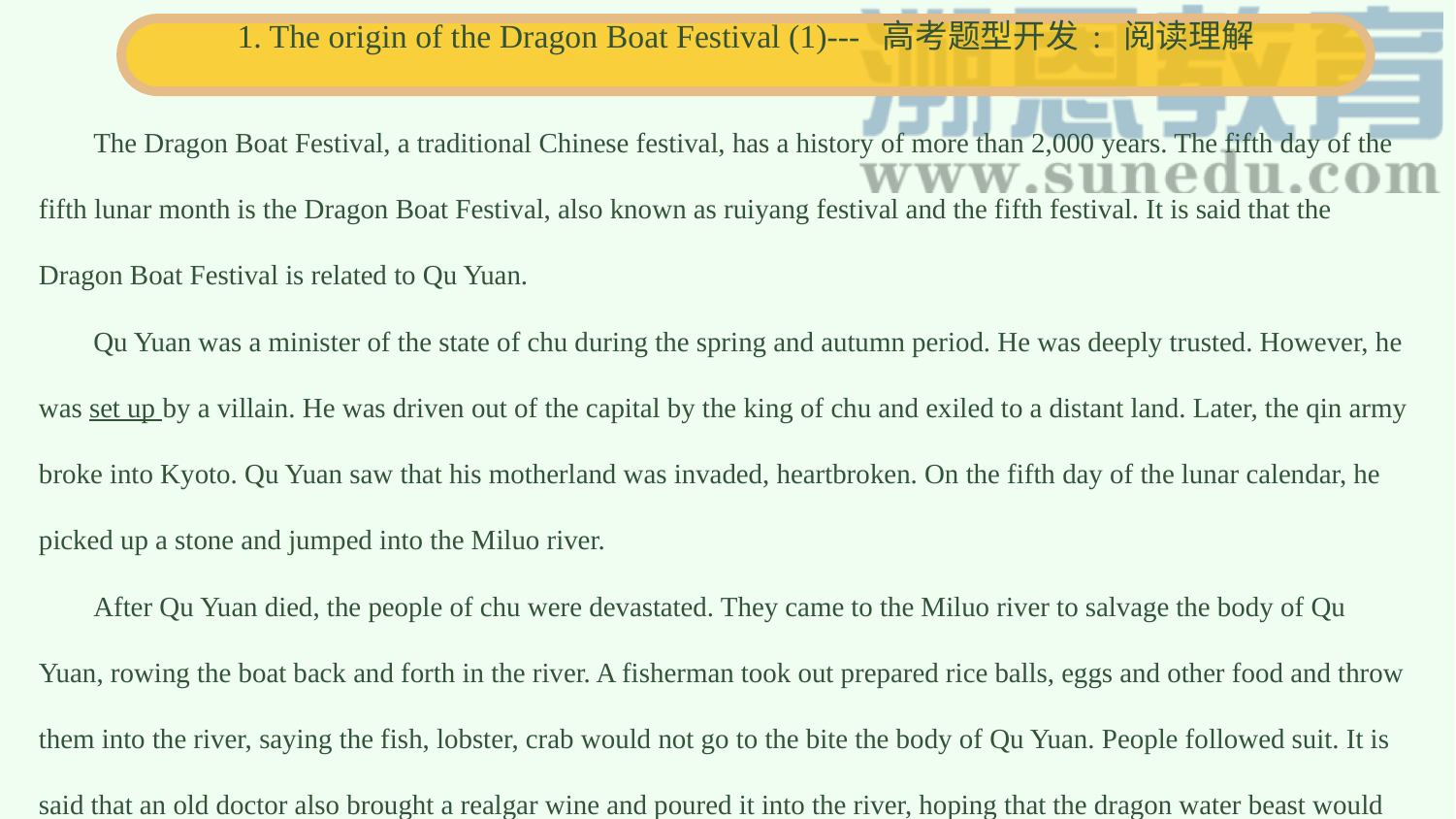

1. The origin of the Dragon Boat Festival (1)--- 高考题型开发: 阅读理解

The Dragon Boat Festival, a traditional Chinese festival, has a history of more than 2,000 years. The fifth day of the fifth lunar month is the Dragon Boat Festival, also known as ruiyang festival and the fifth festival. It is said that the Dragon Boat Festival is related to Qu Yuan.
Qu Yuan was a minister of the state of chu during the spring and autumn period. He was deeply trusted. However, he was set up by a villain. He was driven out of the capital by the king of chu and exiled to a distant land. Later, the qin army broke into Kyoto. Qu Yuan saw that his motherland was invaded, heartbroken. On the fifth day of the lunar calendar, he picked up a stone and jumped into the Miluo river.
After Qu Yuan died, the people of chu were devastated. They came to the Miluo river to salvage the body of Qu Yuan, rowing the boat back and forth in the river. A fisherman took out prepared rice balls, eggs and other food and throw them into the river, saying the fish, lobster, crab would not go to the bite the body of Qu Yuan. People followed suit. It is said that an old doctor also brought a realgar wine and poured it into the river, hoping that the dragon water beast would faint after drinking it and would not harm the body of Qu Yuan. Later, people were afraid that the dragon would eat the rice balls, and then they would cover the rice with leaves, and then they would be wrapped in colorful strings and turned into dumplings and thrown into the river.
From then on, every year on May 5, there was the custom of racing dragon boat, eating zongzi and drinking realgar wine.